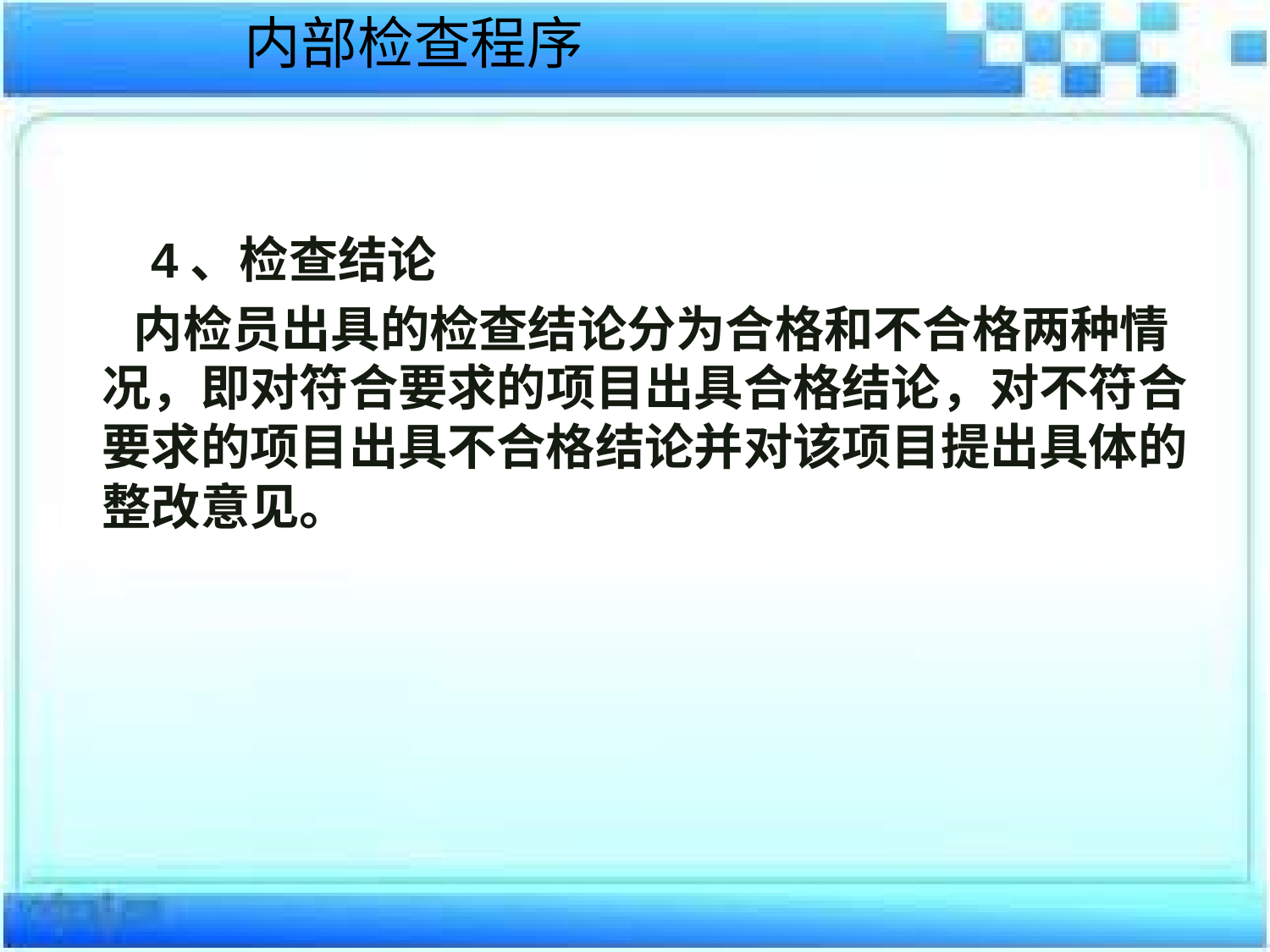

内部检查程序
       4、检查结论
      内检员出具的检查结论分为合格和不合格两种情况，即对符合要求的项目出具合格结论，对不符合要求的项目出具不合格结论并对该项目提出具体的整改意见。